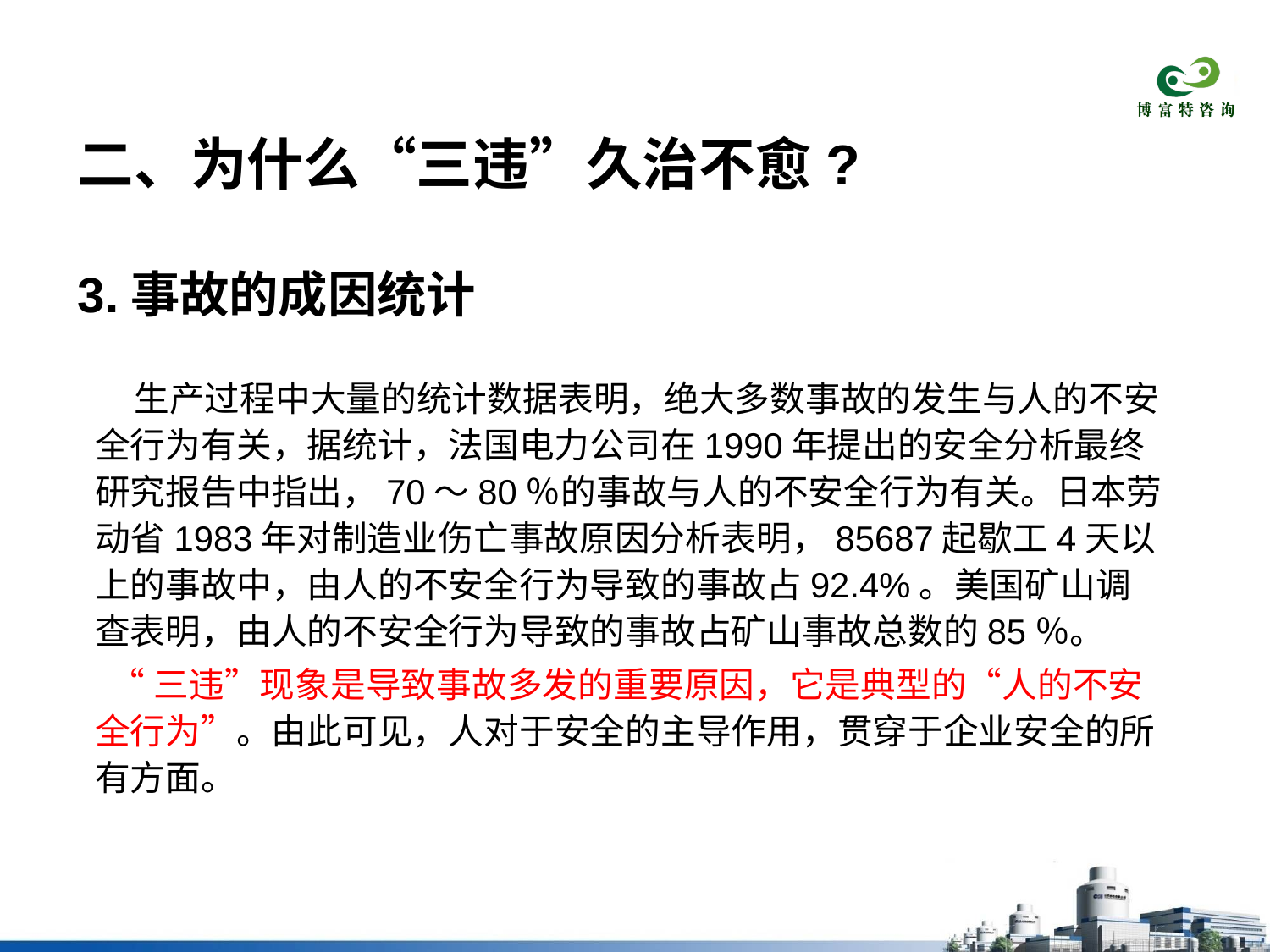

# 二、为什么“三违”久治不愈? 3.事故的成因统计
          生产过程中大量的统计数据表明，绝大多数事故的发生与人的不安全行为有关，据统计，法国电力公司在1990年提出的安全分析最终研究报告中指出，70～80％的事故与人的不安全行为有关。日本劳动省1983年对制造业伤亡事故原因分析表明，85687起歇工4天以上的事故中，由人的不安全行为导致的事故占92.4%。美国矿山调查表明，由人的不安全行为导致的事故占矿山事故总数的85％。
        “三违”现象是导致事故多发的重要原因，它是典型的“人的不安全行为”。由此可见，人对于安全的主导作用，贯穿于企业安全的所有方面。